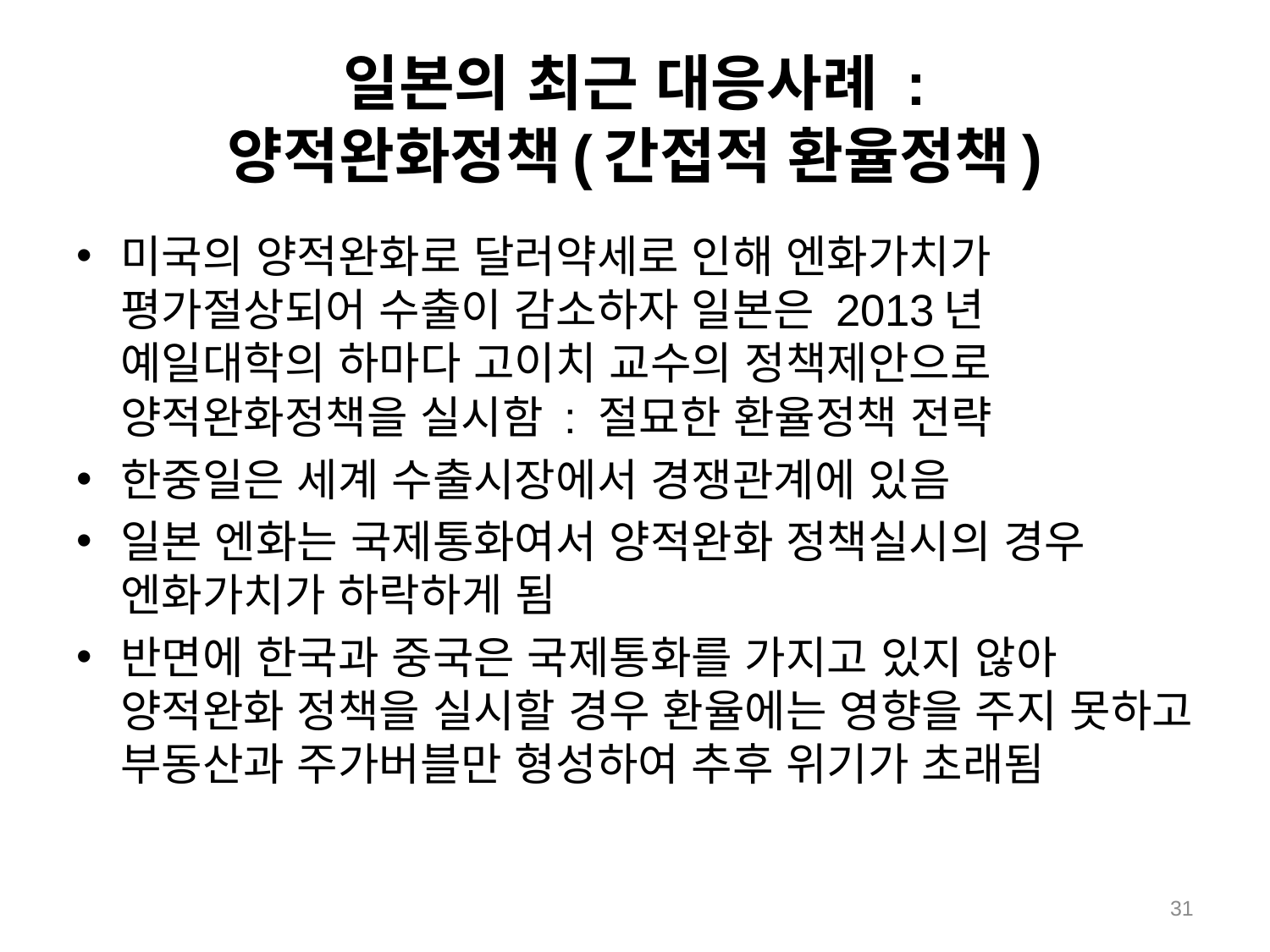

# 일본의 최근 대응사례 : 양적완화정책(간접적 환율정책)
미국의 양적완화로 달러약세로 인해 엔화가치가 평가절상되어 수출이 감소하자 일본은 2013년 예일대학의 하마다 고이치 교수의 정책제안으로 양적완화정책을 실시함 : 절묘한 환율정책 전략
한중일은 세계 수출시장에서 경쟁관계에 있음
일본 엔화는 국제통화여서 양적완화 정책실시의 경우 엔화가치가 하락하게 됨
반면에 한국과 중국은 국제통화를 가지고 있지 않아 양적완화 정책을 실시할 경우 환율에는 영향을 주지 못하고 부동산과 주가버블만 형성하여 추후 위기가 초래됨

31